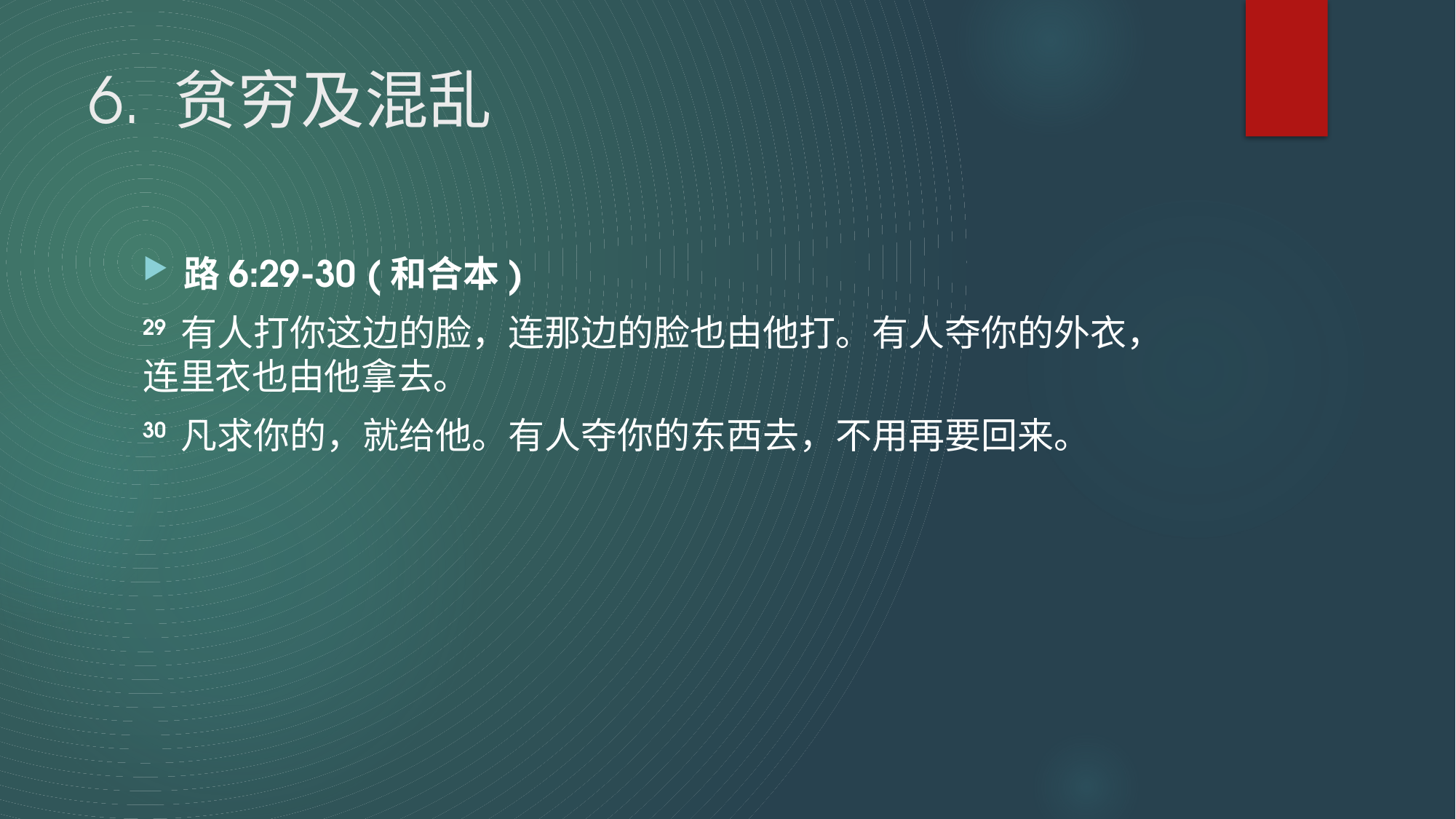

# 6. 贫穷及混乱
路6:29-30 (和合本)
29 有人打你这边的脸，连那边的脸也由他打。有人夺你的外衣，连里衣也由他拿去。
30 凡求你的，就给他。有人夺你的东西去，不用再要回来。